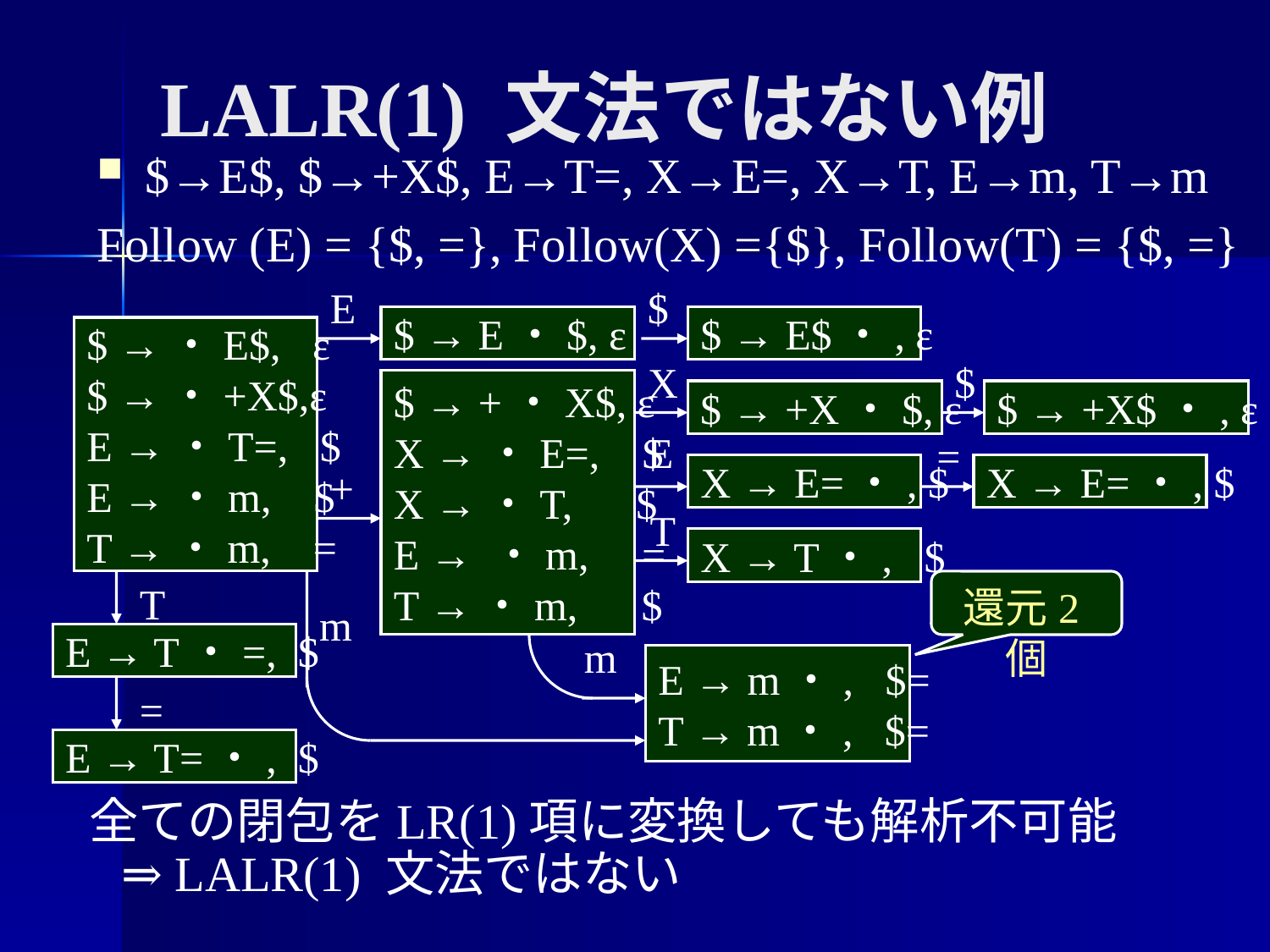

# LALR(1) 文法ではない例
$→E$, $→+X$, E→T=, X→E=, X→T, E→m, T→m
Follow (E) = {$, =}, Follow(X) ={$}, Follow(T) = {$, =}
E
$
$ → E・$
$ → E・$, ε
$ → E$・
$ → E$・, ε
$ →・E$
$ →・+X$
E →・T=
E →・m
T →・m
$ →・E$,   ε
$ →・+X$,ε
E →・T=,   $
E →・m,    $
T →・m,    =

X
$
$ → +・X$
X →・E=
X →・T
E → ・m
T →・m
$ → +・X$, ε
X →・E=,    $
X →・T,      $
E → ・m,     =
T →・m,      $
$ → +X・$
$ → +X・$, ε
$ → +X$・
$ → +X$・, ε

E
=
+
X → E=
X → E=・, $
X → E=・
X → E=・, $

T

X → T・
X → T・,   $

T

還元2個
m
E → T・=
E → T・=,  $
m

E → m・
T → m・
E → m・,   $=
T → m・,   $=

=

E → T=・
E → T=・,  $

全ての閉包をLR(1)項に変換しても解析不可能
⇒ LALR(1) 文法ではない